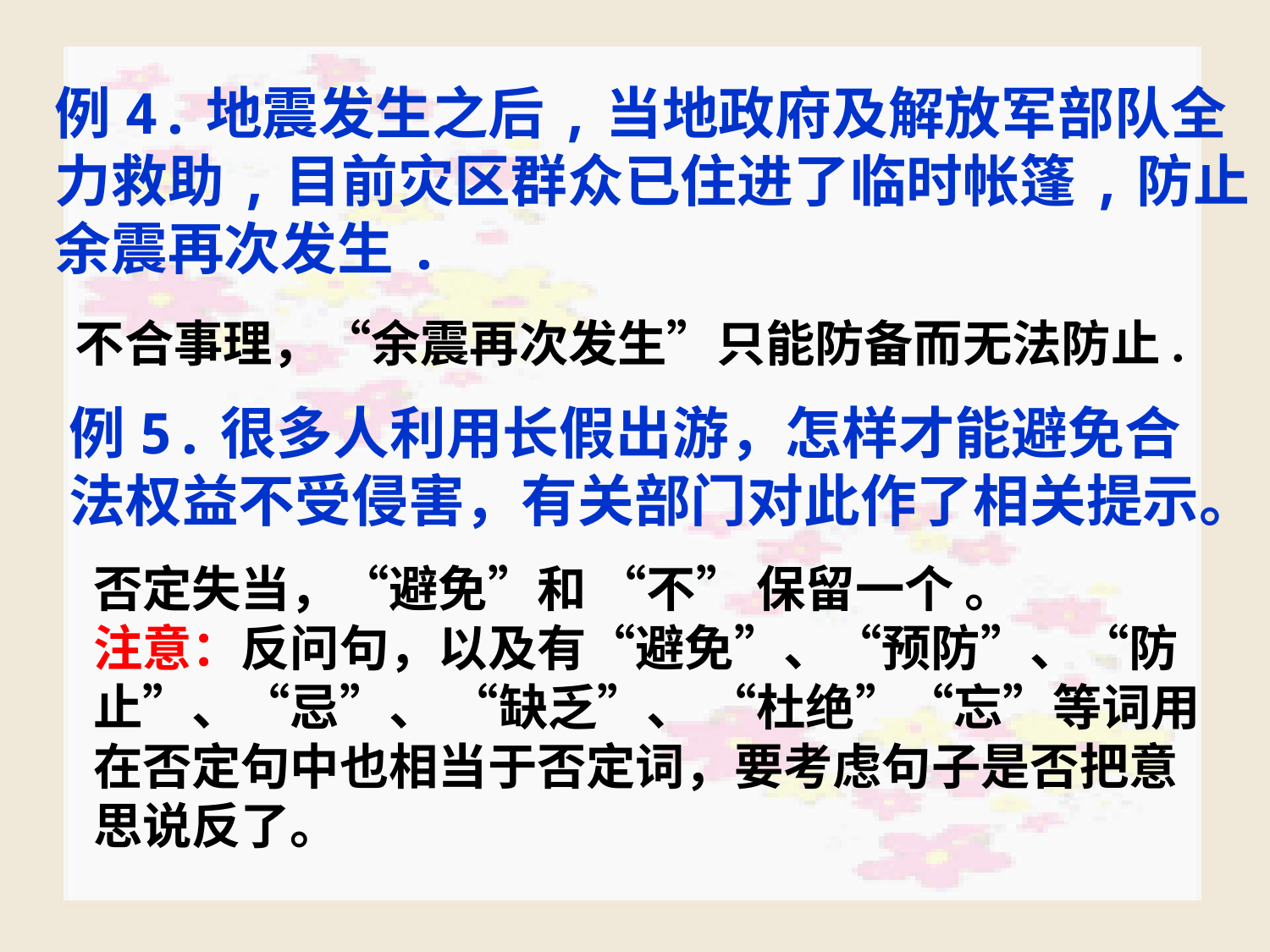

例4.地震发生之后,当地政府及解放军部队全
力救助,目前灾区群众已住进了临时帐篷,防止
余震再次发生.
不合事理，“余震再次发生”只能防备而无法防止.
例5.很多人利用长假出游，怎样才能避免合
法权益不受侵害，有关部门对此作了相关提示。
否定失当，“避免”和 “不” 保留一个 。
注意：反问句，以及有“避免”、“预防”、“防
止”、“忌”、 “缺乏”、 “杜绝”“忘”等词用
在否定句中也相当于否定词，要考虑句子是否把意
思说反了。